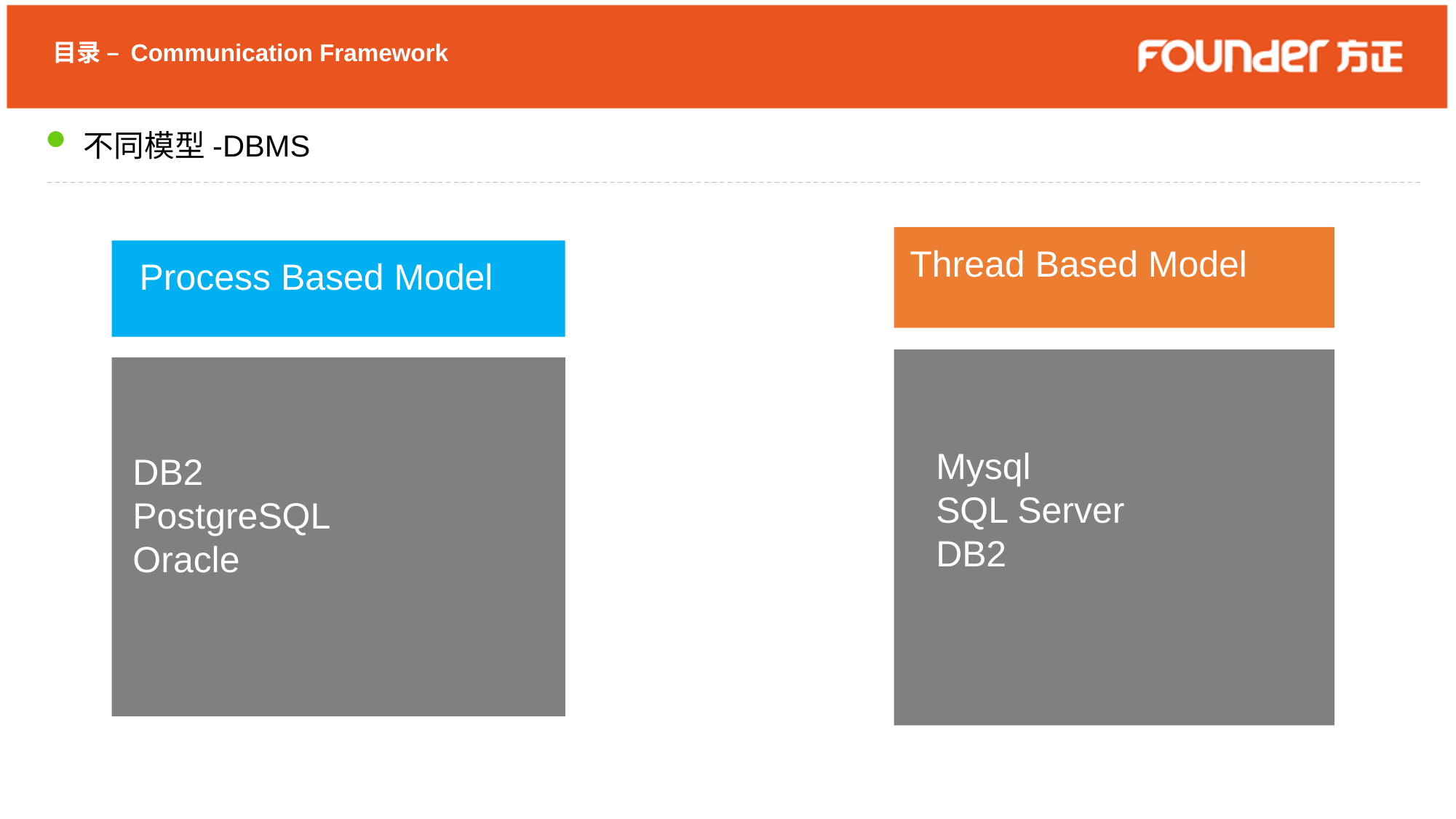

目录 – Communication Framework
不同模型-DBMS

Thread Based Model

Mysql
SQL Server
DB2

Process Based Model

DB2
PostgreSQL
Oracle